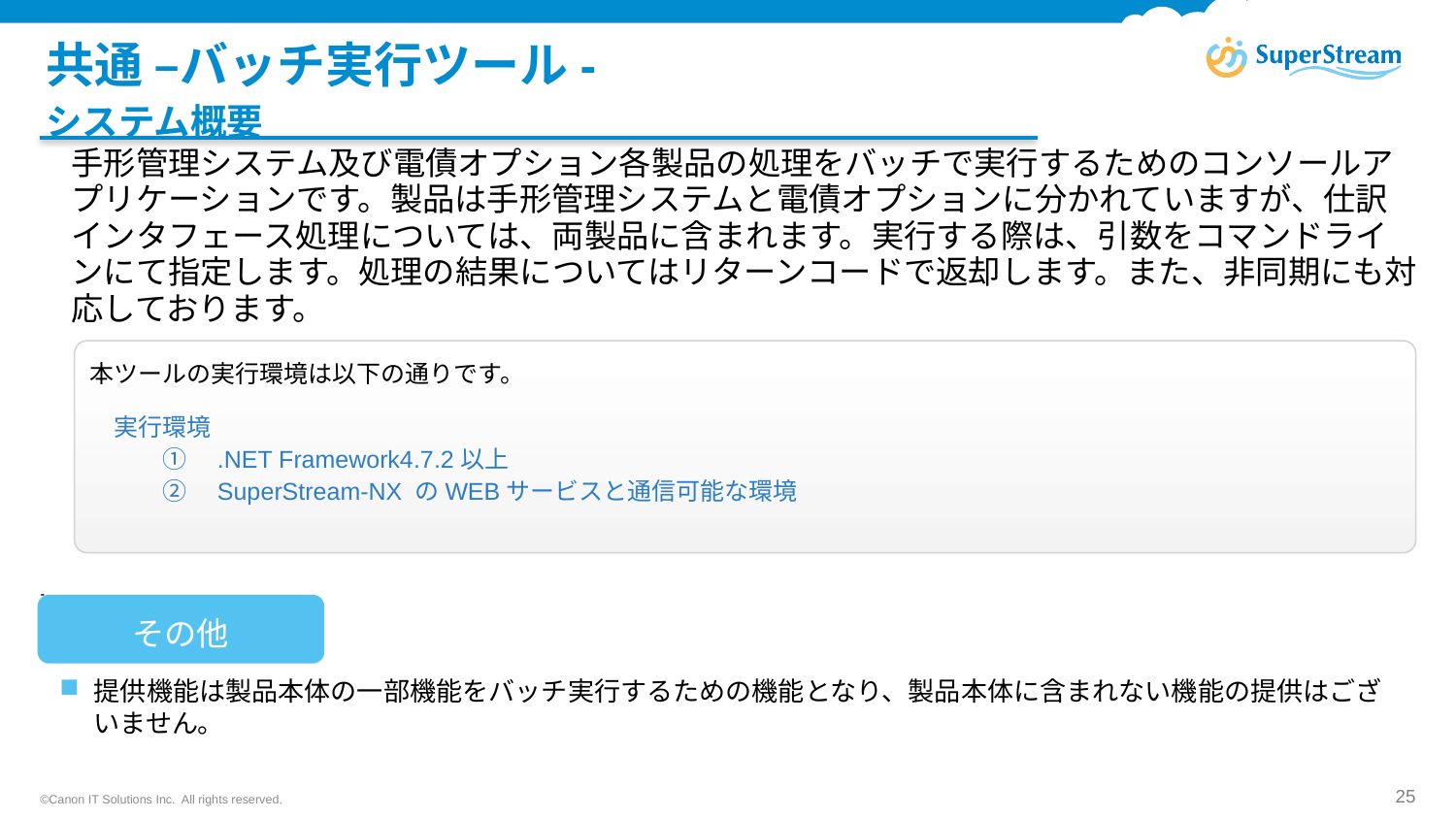

# 共通 –バッチ実行ツール-
システム概要
手形管理システム及び電債オプション各製品の処理をバッチで実行するためのコンソールアプリケーションです。製品は手形管理システムと電債オプションに分かれていますが、仕訳インタフェース処理については、両製品に含まれます。実行する際は、引数をコマンドラインにて指定します。処理の結果についてはリターンコードで返却します。また、非同期にも対応しております。

本ツールの実行環境は以下の通りです。

　実行環境
　　　①　.NET Framework4.7.2以上
　　　②　SuperStream-NX のWEBサービスと通信可能な環境
その他
提供機能は製品本体の一部機能をバッチ実行するための機能となり、製品本体に含まれない機能の提供はございません。

©Canon IT Solutions Inc.  All rights reserved.
25